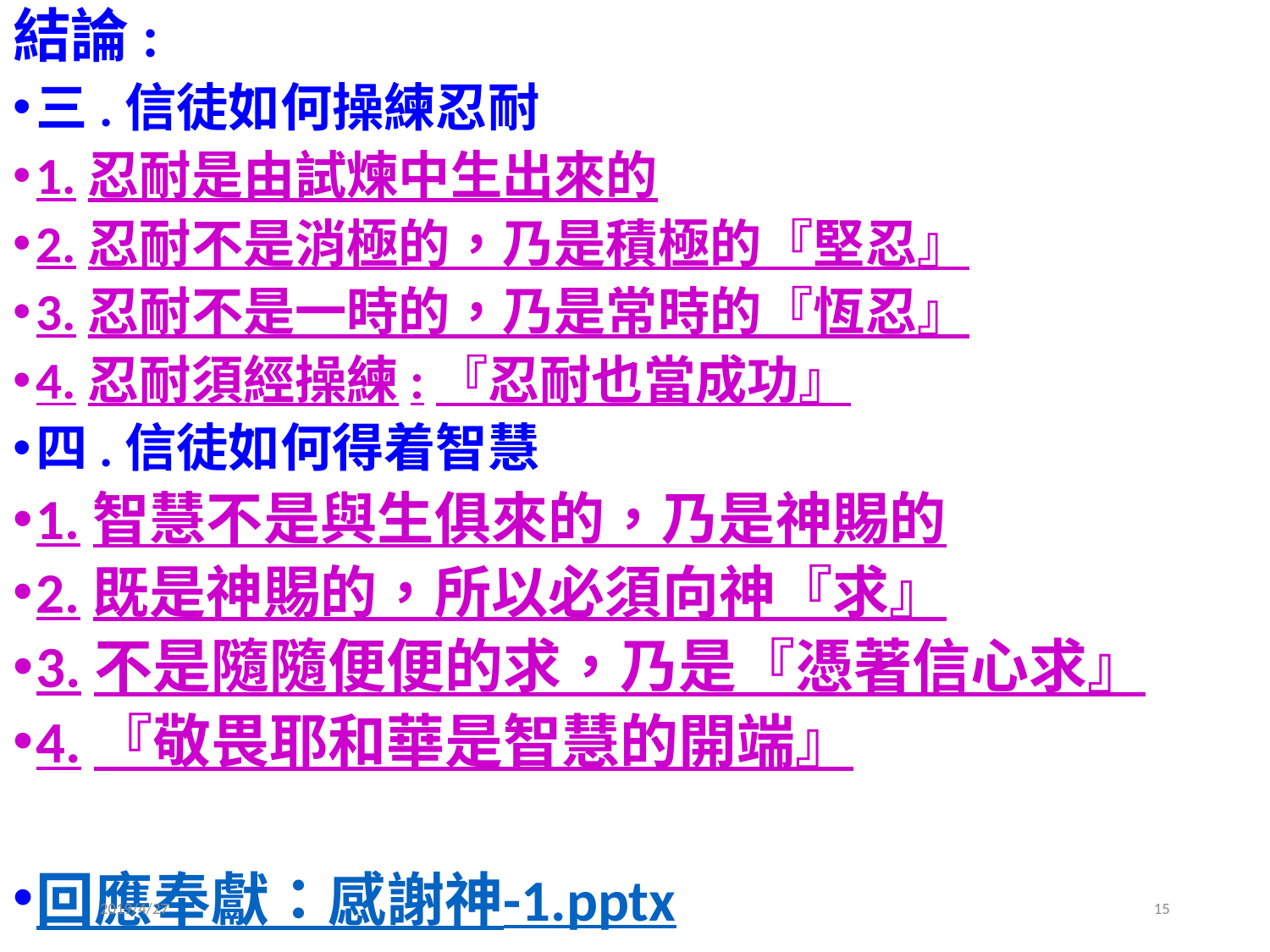

結論:
三.信徒如何操練忍耐
1.忍耐是由試煉中生出來的
2.忍耐不是消極的，乃是積極的『堅忍』
3.忍耐不是一時的，乃是常時的『恆忍』
4.忍耐須經操練:『忍耐也當成功』
四.信徒如何得着智慧
1.智慧不是與生俱來的，乃是神賜的
2.既是神賜的，所以必須向神『求』
3.不是隨隨便便的求，乃是『憑著信心求』
4.『敬畏耶和華是智慧的開端』

回應奉獻：感謝神-1.pptx

2019/4/27
15